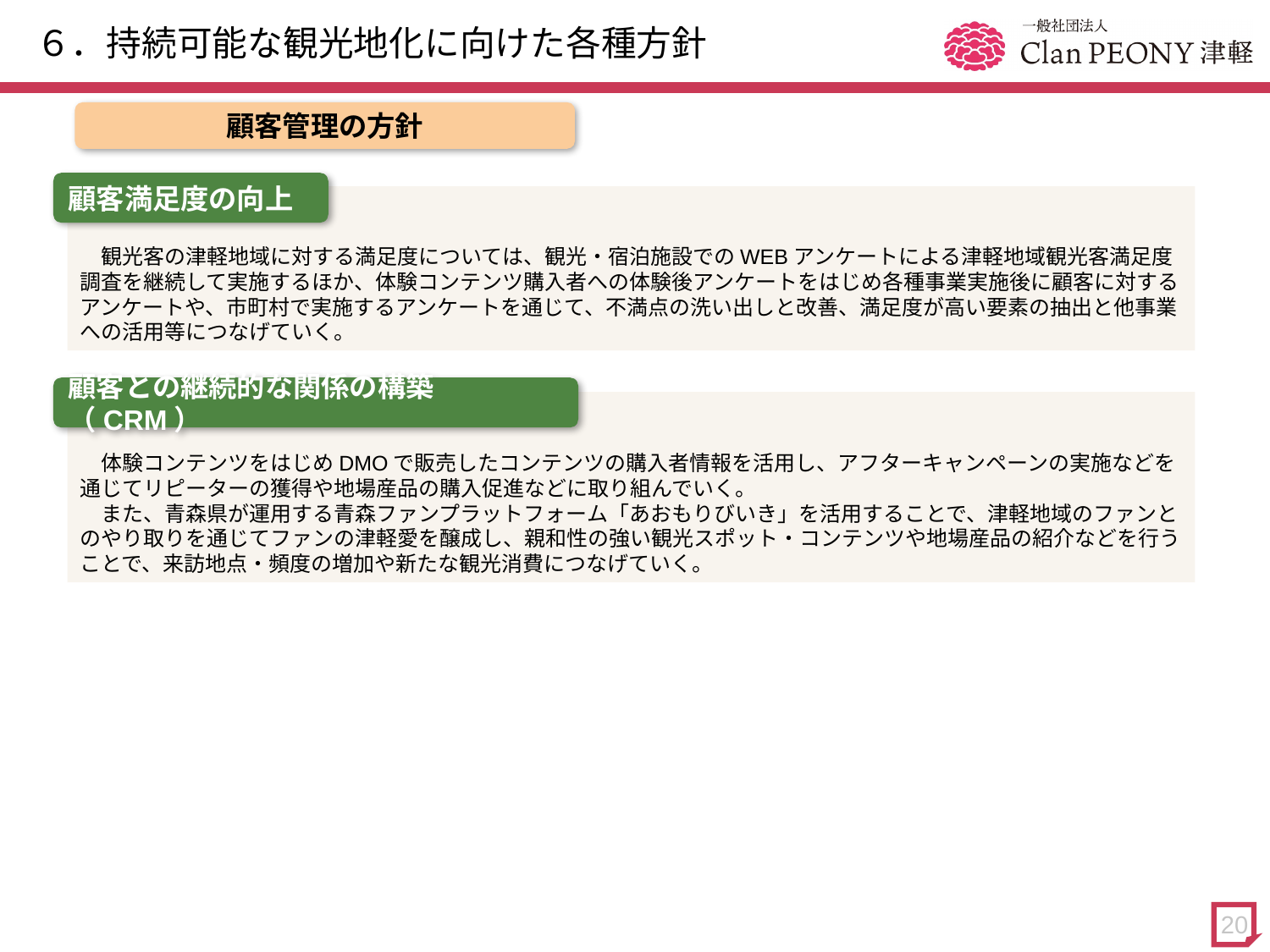

# ６．持続可能な観光地化に向けた各種方針
顧客管理の方針

顧客満足度の向上
　観光客の津軽地域に対する満足度については、観光・宿泊施設でのWEBアンケートによる津軽地域観光客満足度調査を継続して実施するほか、体験コンテンツ購入者への体験後アンケートをはじめ各種事業実施後に顧客に対するアンケートや、市町村で実施するアンケートを通じて、不満点の洗い出しと改善、満足度が高い要素の抽出と他事業への活用等につなげていく。
顧客との継続的な関係の構築（CRM）
　体験コンテンツをはじめDMOで販売したコンテンツの購入者情報を活用し、アフターキャンペーンの実施などを通じてリピーターの獲得や地場産品の購入促進などに取り組んでいく。
　また、青森県が運用する青森ファンプラットフォーム「あおもりびいき」を活用することで、津軽地域のファンとのやり取りを通じてファンの津軽愛を醸成し、親和性の強い観光スポット・コンテンツや地場産品の紹介などを行うことで、来訪地点・頻度の増加や新たな観光消費につなげていく。
20